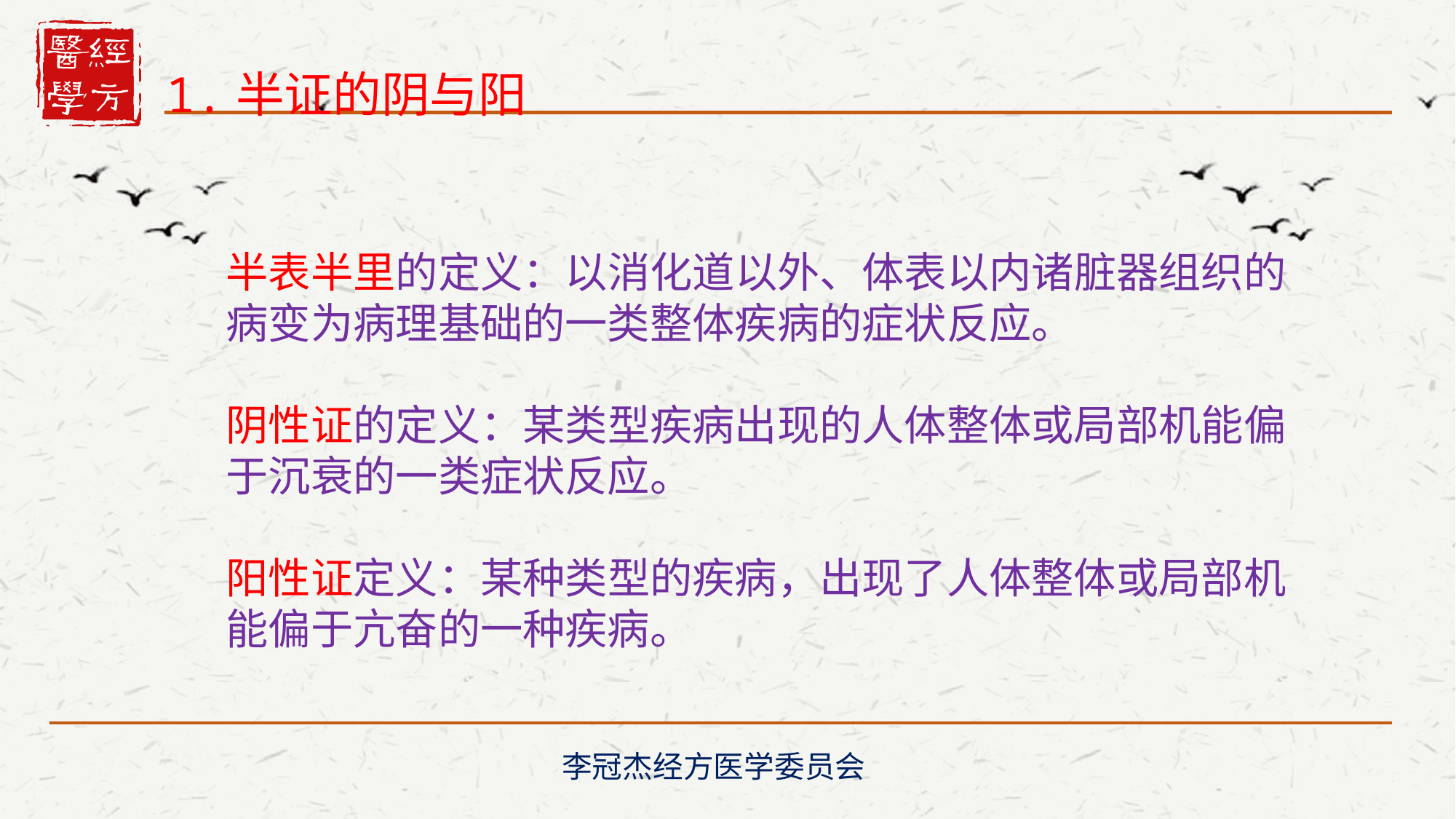

1.半证的阴与阳
半表半里的定义：以消化道以外、体表以内诸脏器组织的病变为病理基础的一类整体疾病的症状反应。

阴性证的定义：某类型疾病出现的人体整体或局部机能偏于沉衰的一类症状反应。

阳性证定义：某种类型的疾病，出现了人体整体或局部机能偏于亢奋的一种疾病。
3